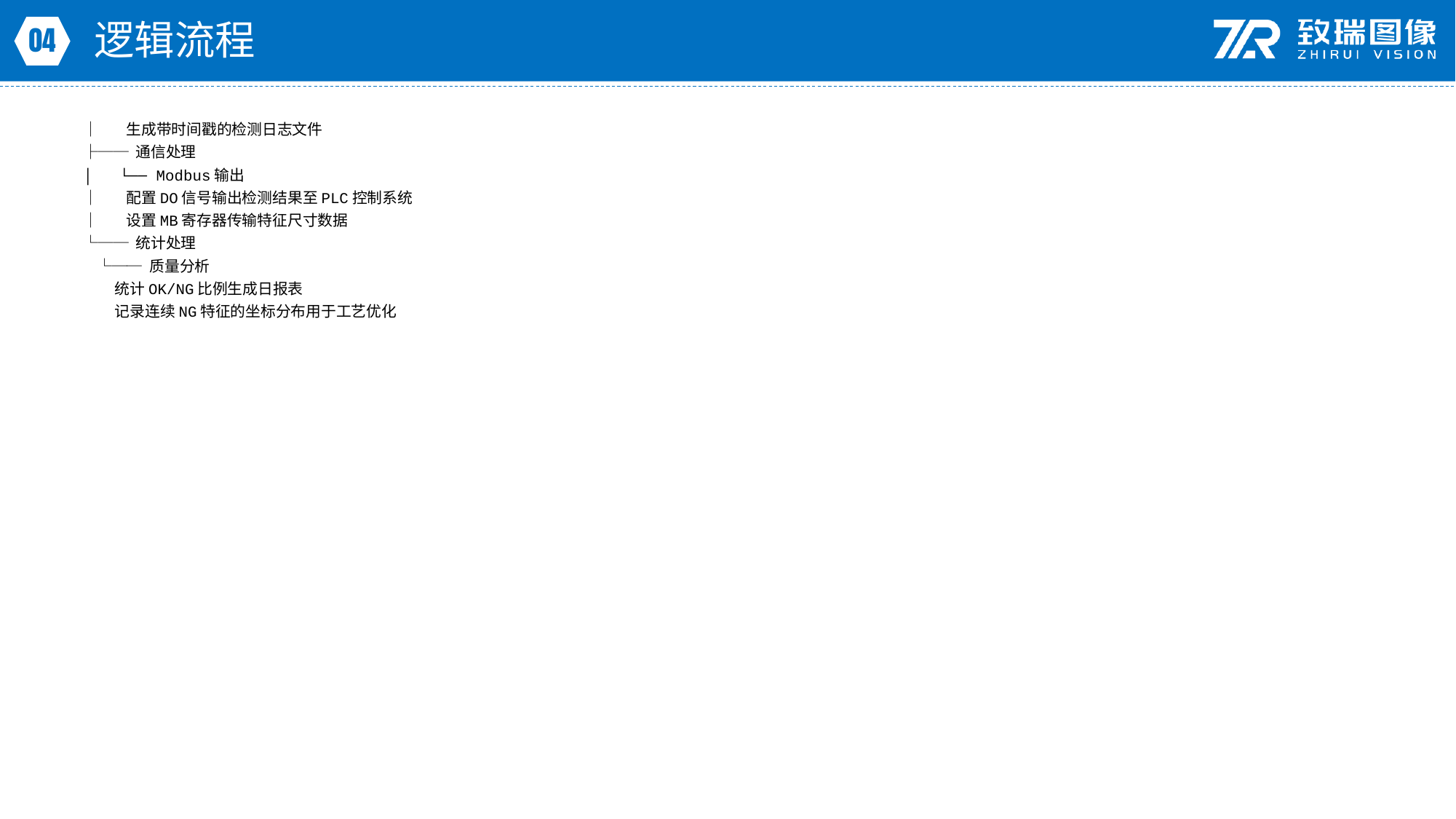

逻辑流程
04

│       生成带时间戳的检测日志文件
├── 通信处理
│   └── Modbus输出
│       配置DO信号输出检测结果至PLC控制系统
│       设置MB寄存器传输特征尺寸数据
└── 统计处理
    └── 质量分析
        统计OK/NG比例生成日报表
        记录连续NG特征的坐标分布用于工艺优化